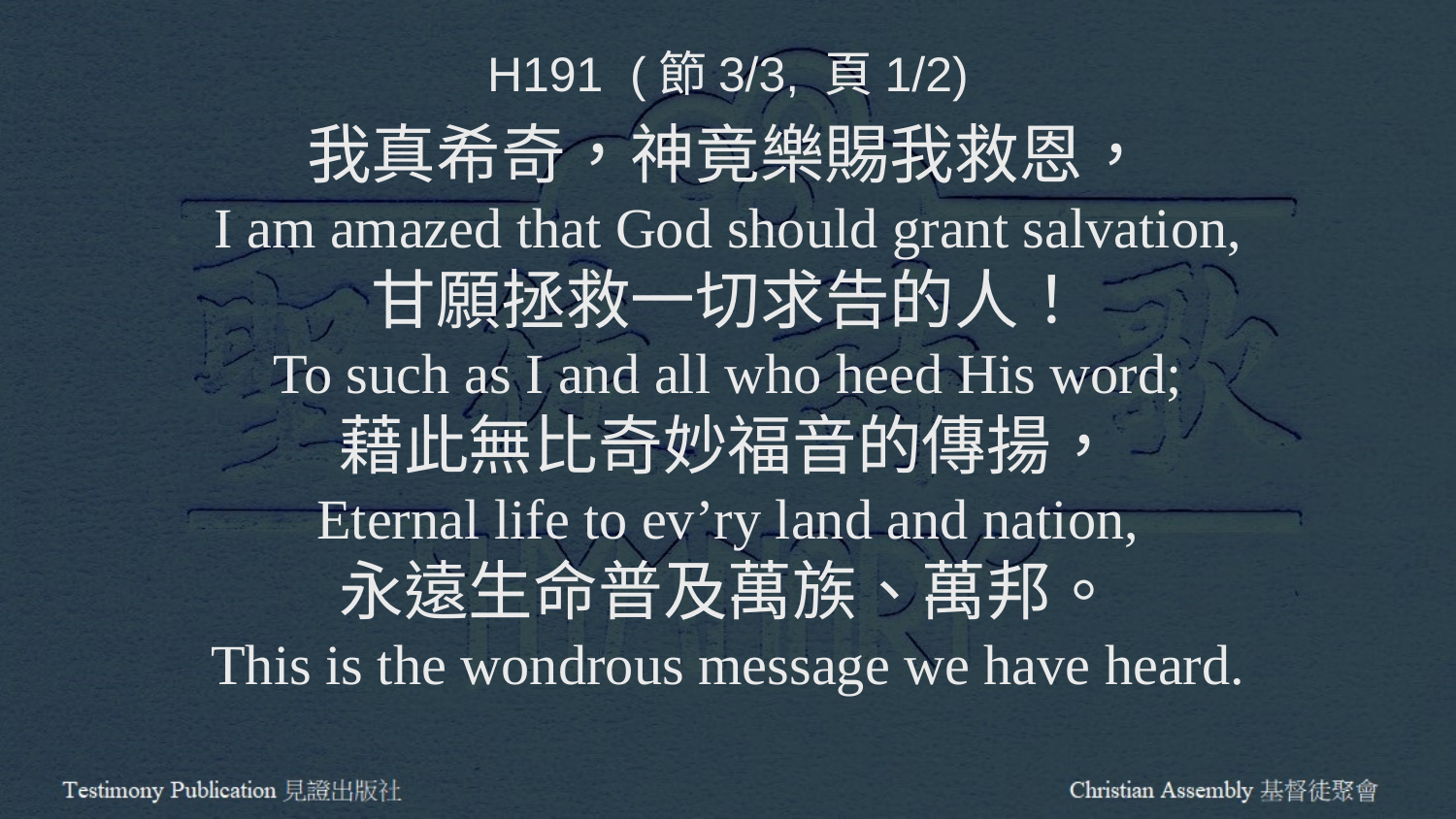

H191  (節3/3, 頁1/2)
我真希奇，神竟樂賜我救恩，
I am amazed that God should grant salvation,
甘願拯救一切求告的人！
To such as I and all who heed His word;
藉此無比奇妙福音的傳揚，
Eternal life to ev’ry land and nation,
永遠生命普及萬族、萬邦。
This is the wondrous message we have heard.